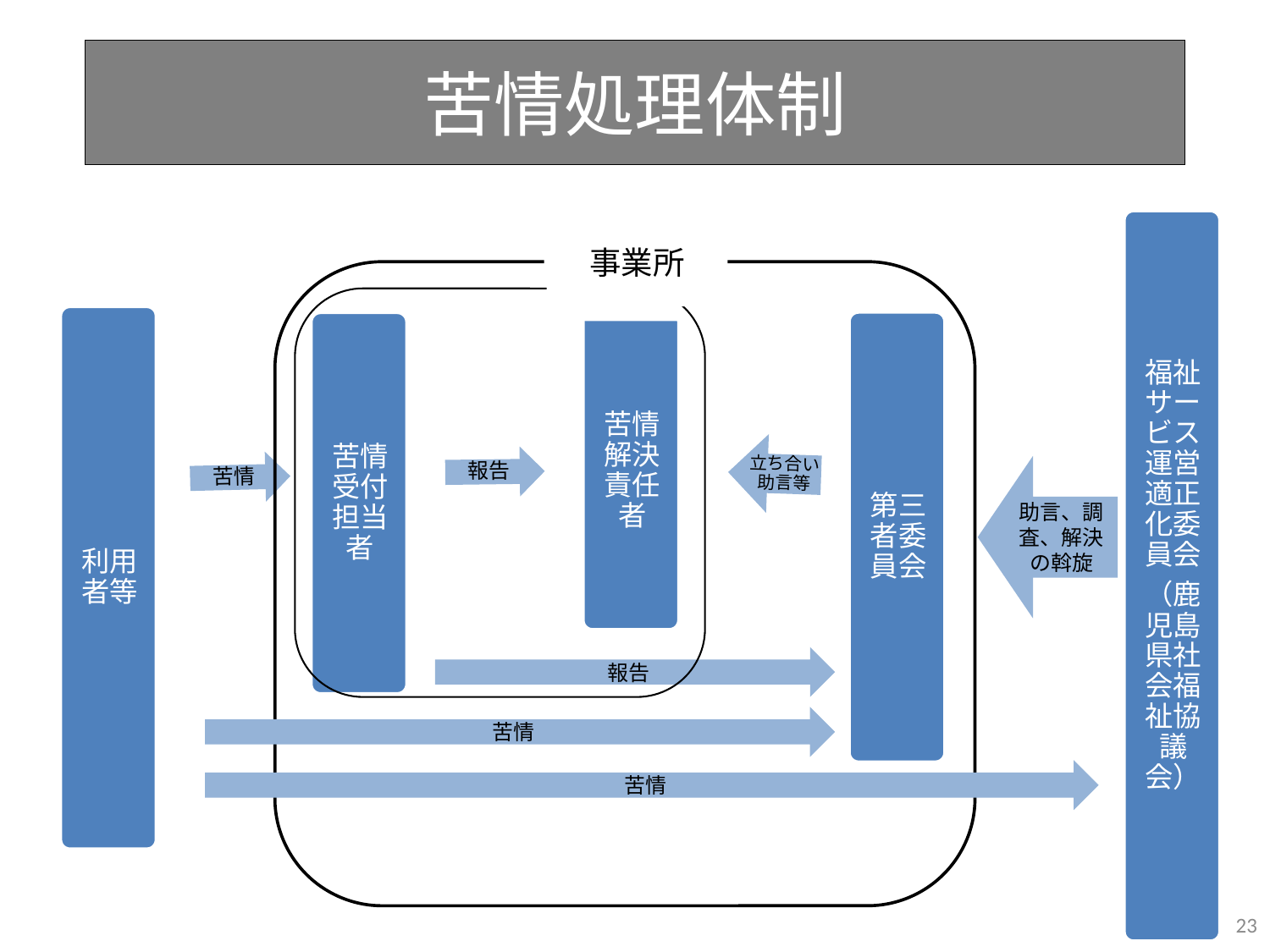

苦情処理体制
利用者等
苦情
苦情受付担当者
報告
苦情解決責任者
立ち合い助言等
第三者委員会

福祉サービス運営適正化委員会
（鹿児島県社会福祉協議会）
事業所
事業所

助言、調査、解決の斡旋
報告
苦情
苦情
23